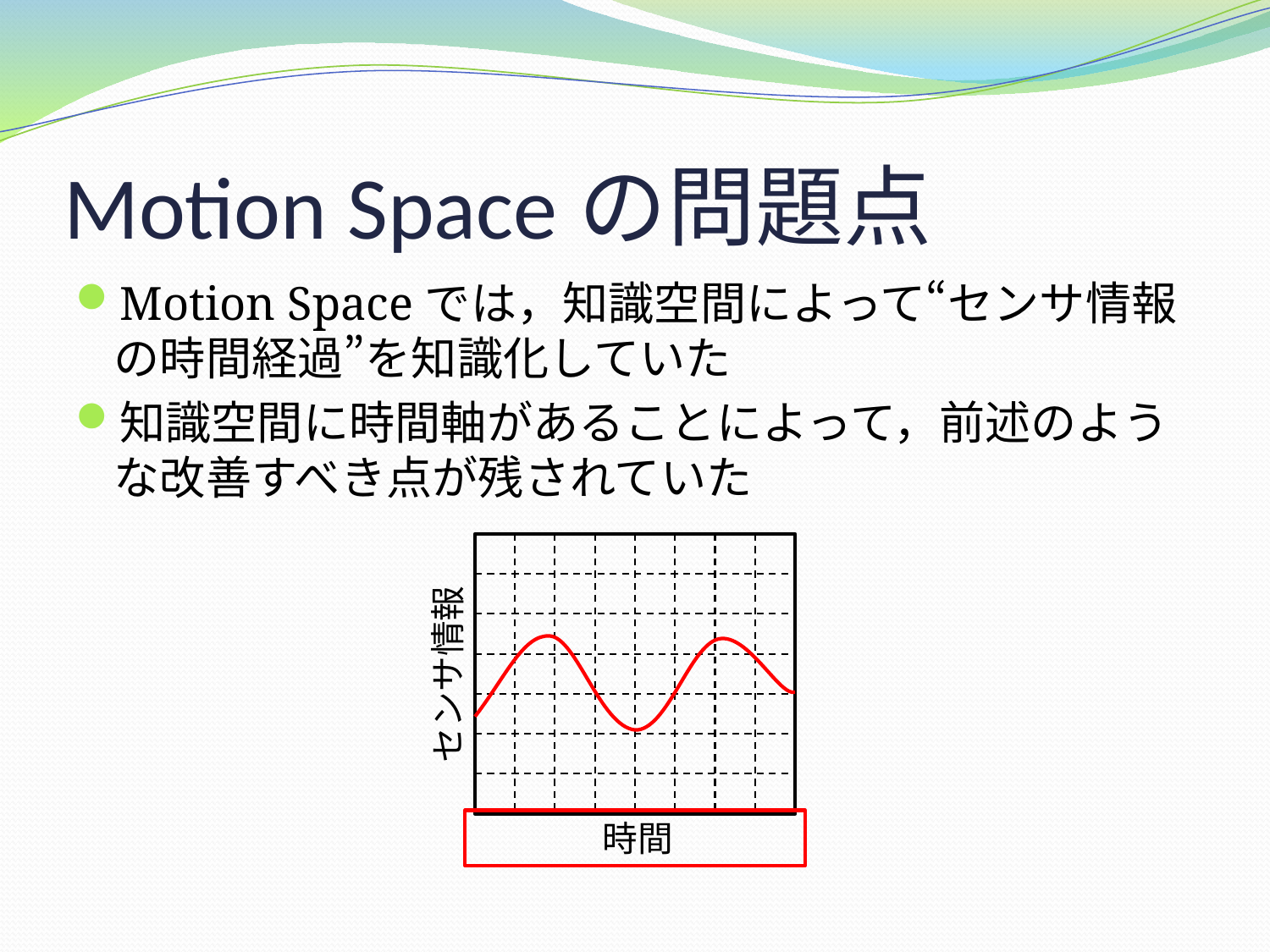

# Motion Spaceの問題点
Motion Spaceでは，知識空間によって“センサ情報の時間経過”を知識化していた
知識空間に時間軸があることによって，前述のような改善すべき点が残されていた

センサ情報

時間